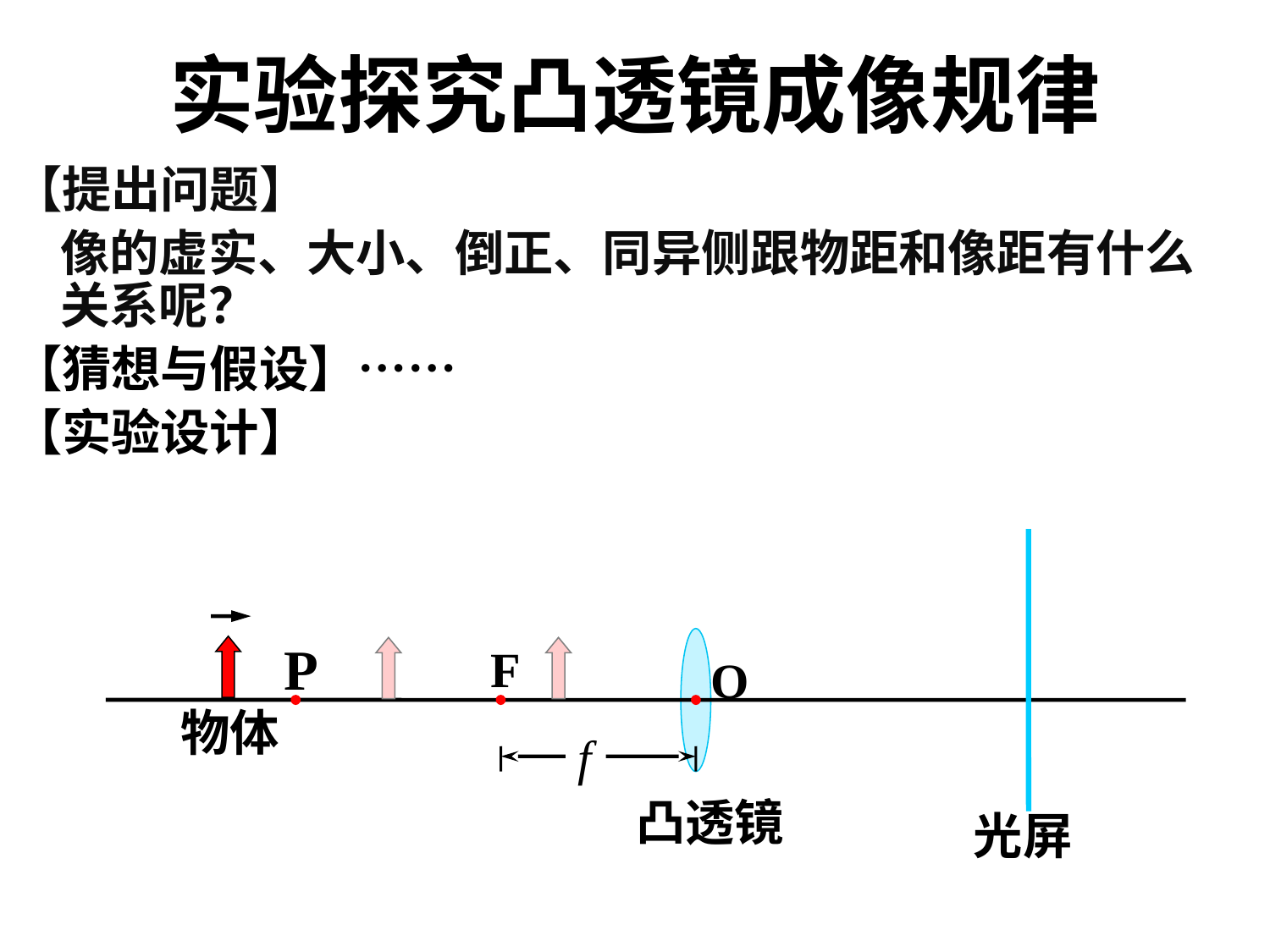

# 实验探究凸透镜成像规律
【提出问题】
像的虚实、大小、倒正、同异侧跟物距和像距有什么关系呢？
【猜想与假设】……
【实验设计】

光屏

P

F
O

 f

凸透镜

物体